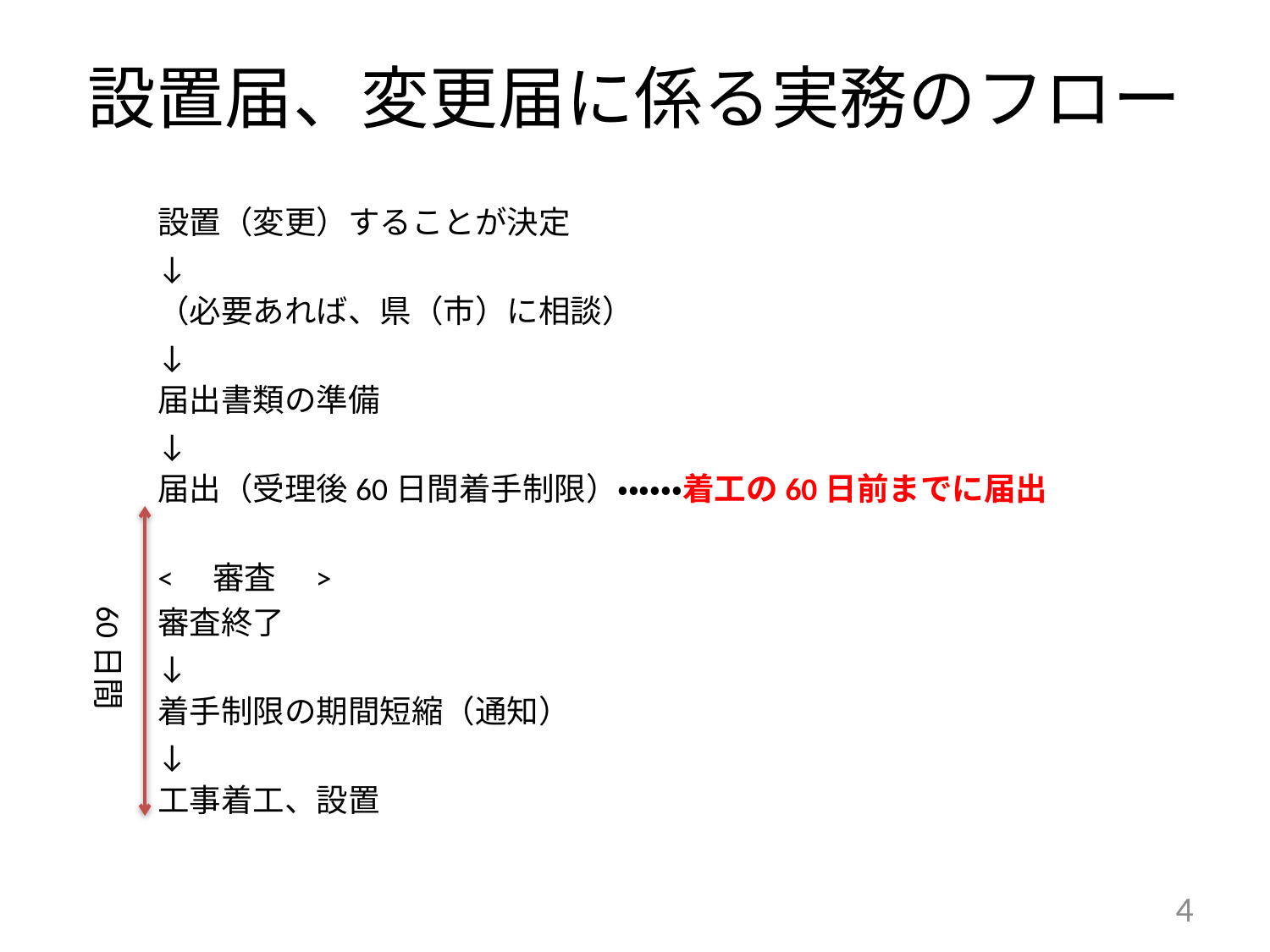

# 設置届、変更届に係る実務のフロー
設置（変更）することが決定
↓
（必要あれば、県（市）に相談）
↓
届出書類の準備
↓
届出（受理後60日間着手制限）・・・・・・着工の60日前までに届出

<　審査　>
審査終了
↓
着手制限の期間短縮（通知）
↓
工事着工、設置
60日間
4